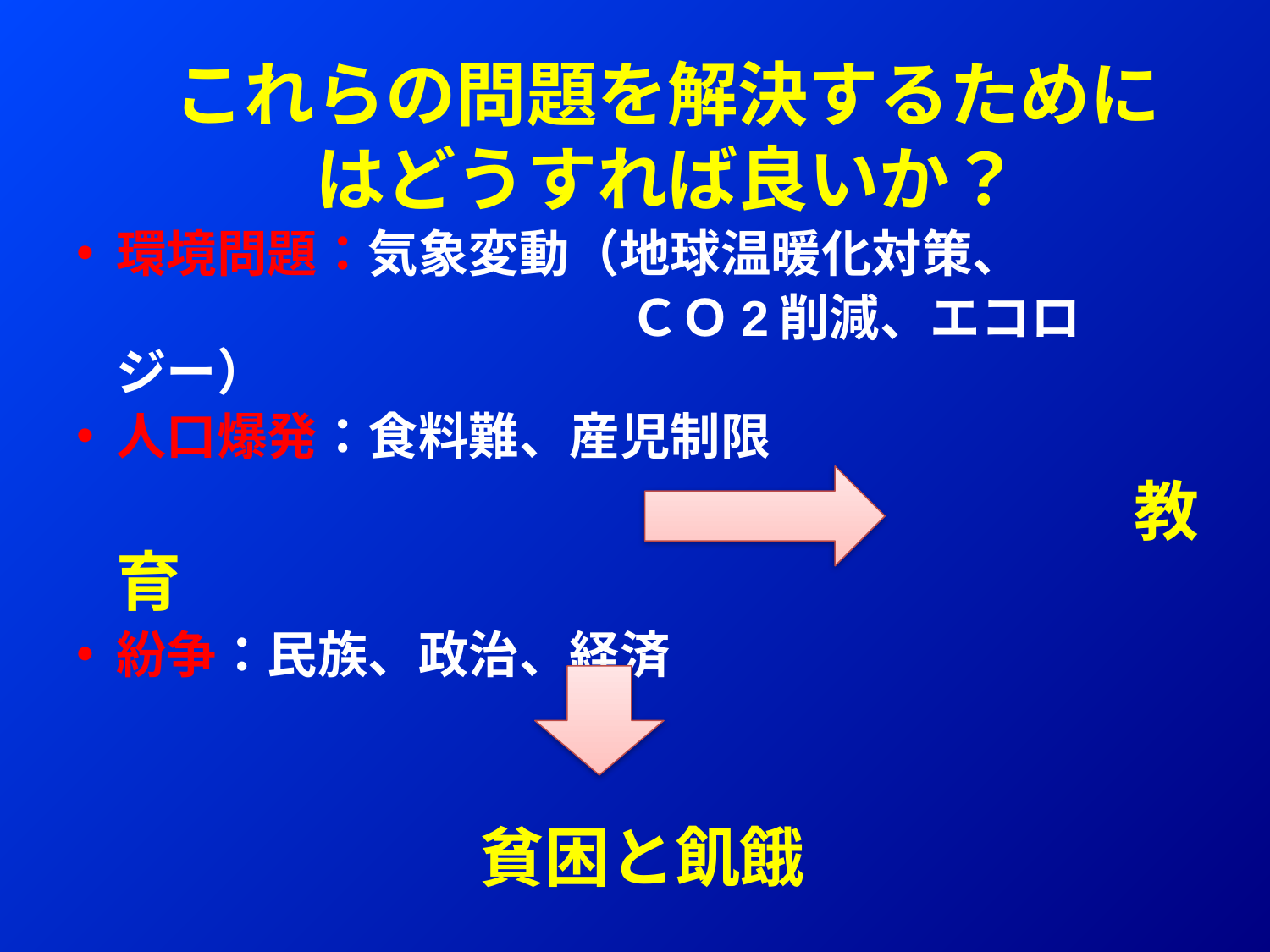

これらの問題を解決するためにはどうすれば良いか？
環境問題：気象変動（地球温暖化対策、
　　　　　　　　　　　ＣＯ2削減、エコロジー）
人口爆発：食料難、産児制限
　　　　　　　　　　　　　　　　　　　　　教育
紛争：民族、政治、経済

　　　　　　　　貧困と飢餓